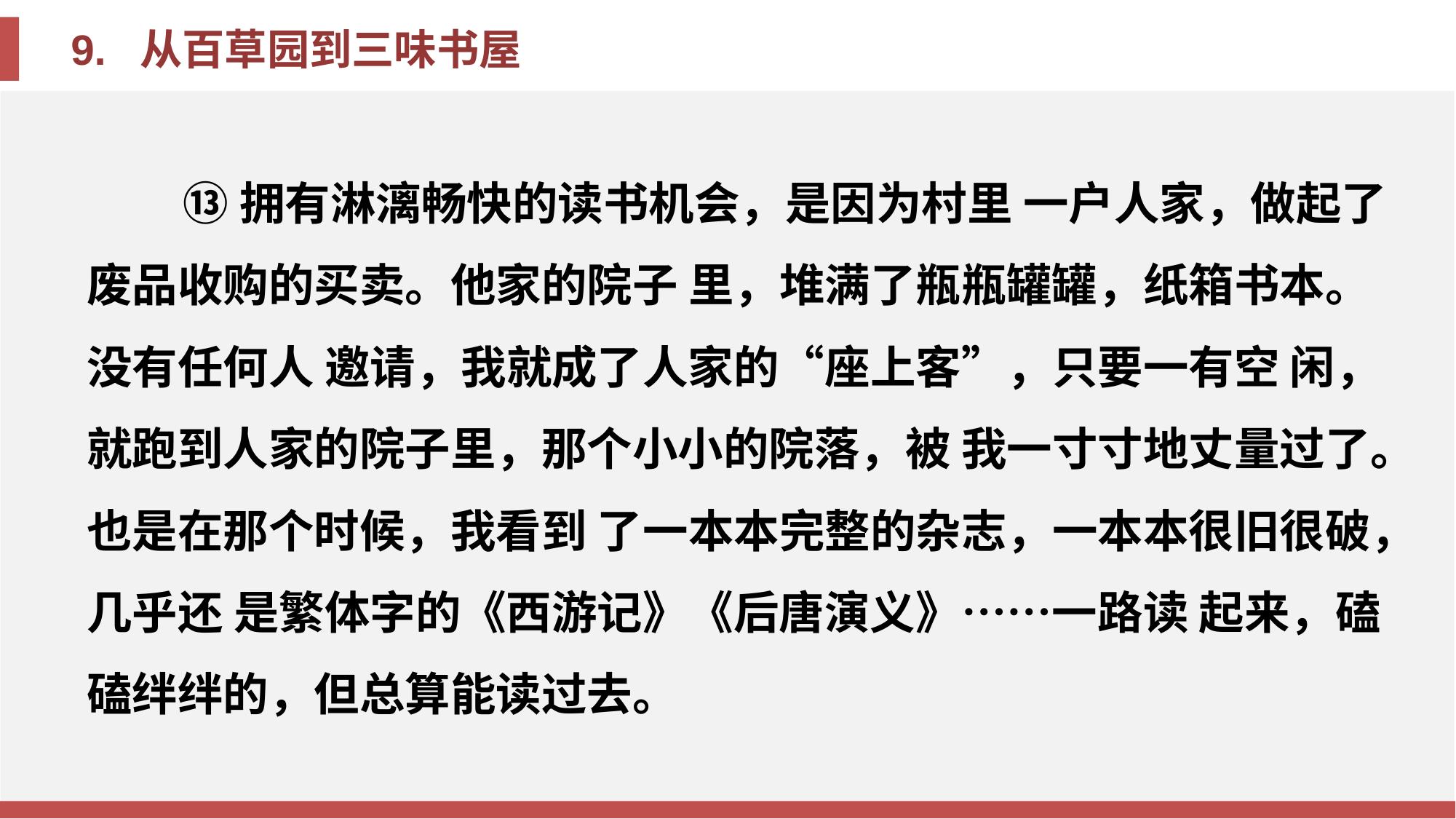

⑬拥有淋漓畅快的读书机会，是因为村里 一户人家，做起了废品收购的买卖。他家的院子 里，堆满了瓶瓶罐罐，纸箱书本。没有任何人 邀请，我就成了人家的“座上客”，只要一有空 闲，就跑到人家的院子里，那个小小的院落，被 我一寸寸地丈量过了。也是在那个时候，我看到 了一本本完整的杂志，一本本很旧很破，几乎还 是繁体字的《西游记》《后唐演义》⋯⋯一路读 起来，磕磕绊绊的，但总算能读过去。